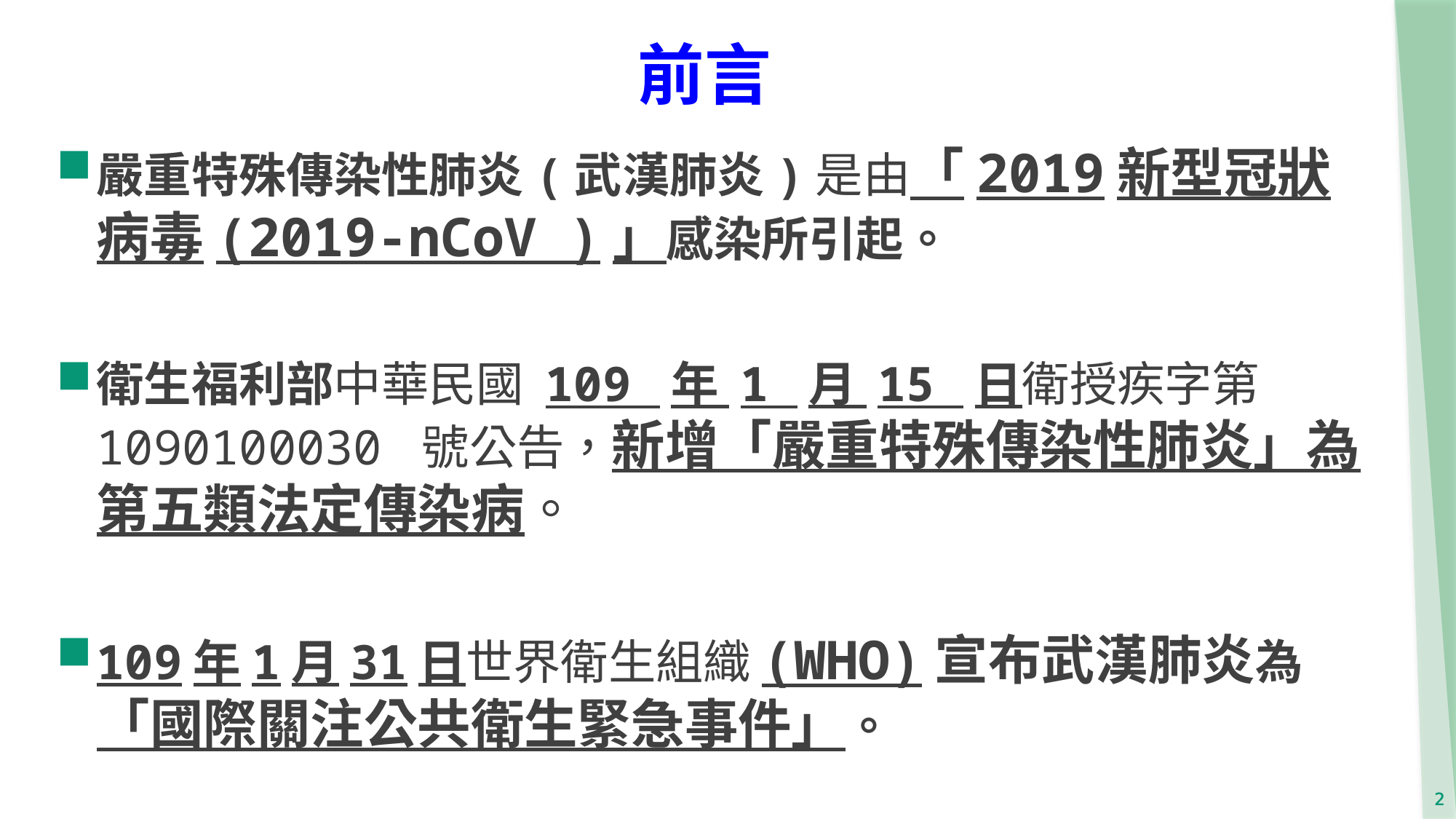

# 前言
嚴重特殊傳染性肺炎(武漢肺炎)是由「2019新型冠狀病毒(2019-nCoV )」感染所引起。

衛生福利部中華民國 109 年 1 月 15 日衛授疾字第 1090100030 號公告，新增「嚴重特殊傳染性肺炎」為第五類法定傳染病。

109年1月31日世界衛生組織(WHO)宣布武漢肺炎為「國際關注公共衛生緊急事件」。

2